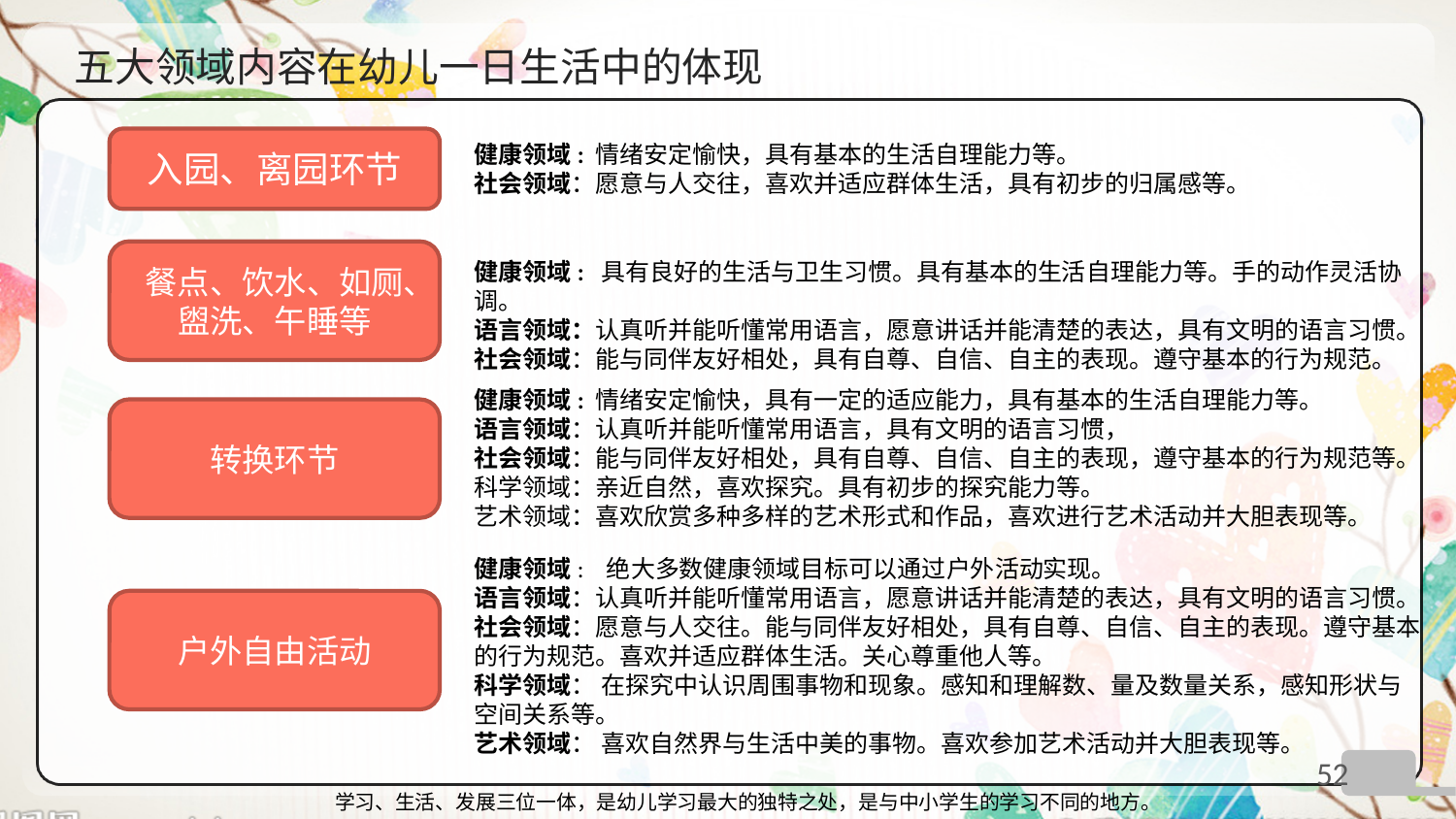

# 五大领域内容在幼儿一日生活中的体现
入园、离园环节
健康领域: 情绪安定愉快，具有基本的生活自理能力等。
社会领域：愿意与人交往，喜欢并适应群体生活，具有初步的归属感等。
餐点、饮水、如厕、盥洗、午睡等
健康领域:  具有良好的生活与卫生习惯。具有基本的生活自理能力等。手的动作灵活协调。
语言领域：认真听并能听懂常用语言，愿意讲话并能清楚的表达，具有文明的语言习惯。
社会领域：能与同伴友好相处，具有自尊、自信、自主的表现。遵守基本的行为规范。
健康领域: 情绪安定愉快，具有一定的适应能力，具有基本的生活自理能力等。
语言领域：认真听并能听懂常用语言，具有文明的语言习惯，
社会领域：能与同伴友好相处，具有自尊、自信、自主的表现，遵守基本的行为规范等。
科学领域：亲近自然，喜欢探究。具有初步的探究能力等。
艺术领域：喜欢欣赏多种多样的艺术形式和作品，喜欢进行艺术活动并大胆表现等。
转换环节
健康领域:   绝大多数健康领域目标可以通过户外活动实现。
语言领域：认真听并能听懂常用语言，愿意讲话并能清楚的表达，具有文明的语言习惯。
社会领域：愿意与人交往。能与同伴友好相处，具有自尊、自信、自主的表现。遵守基本的行为规范。喜欢并适应群体生活。关心尊重他人等。
科学领域： 在探究中认识周围事物和现象。感知和理解数、量及数量关系，感知形状与空间关系等。
艺术领域： 喜欢自然界与生活中美的事物。喜欢参加艺术活动并大胆表现等。
户外自由活动
学习、生活、发展三位一体，是幼儿学习最大的独特之处，是与中小学生的学习不同的地方。